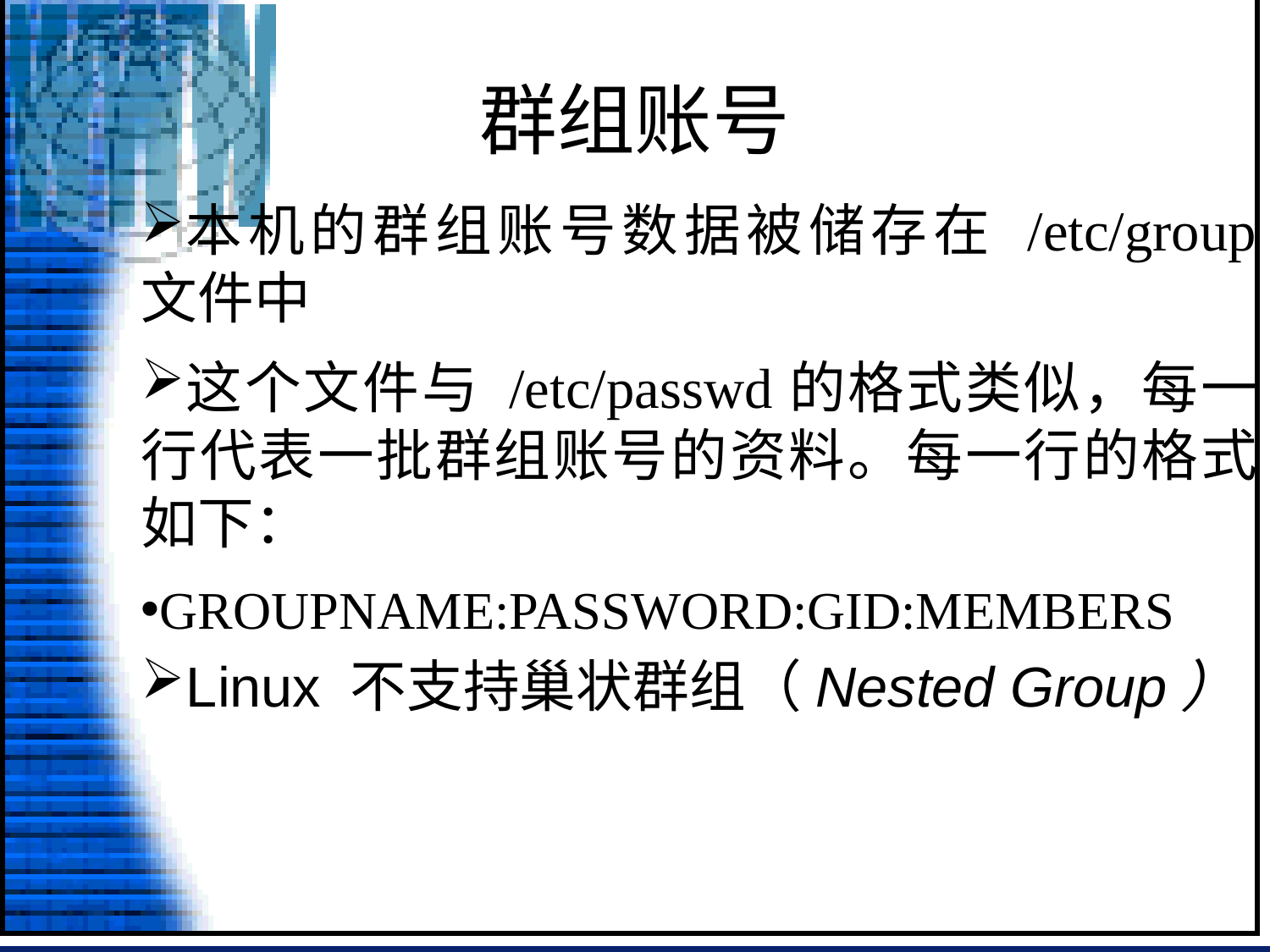

# 群组账号
本机的群组账号数据被储存在 /etc/group 文件中
这个文件与 /etc/passwd的格式类似，每一行代表一批群组账号的资料。每一行的格式如下：
GROUPNAME:PASSWORD:GID:MEMBERS
Linux 不支持巢状群组（Nested Group）